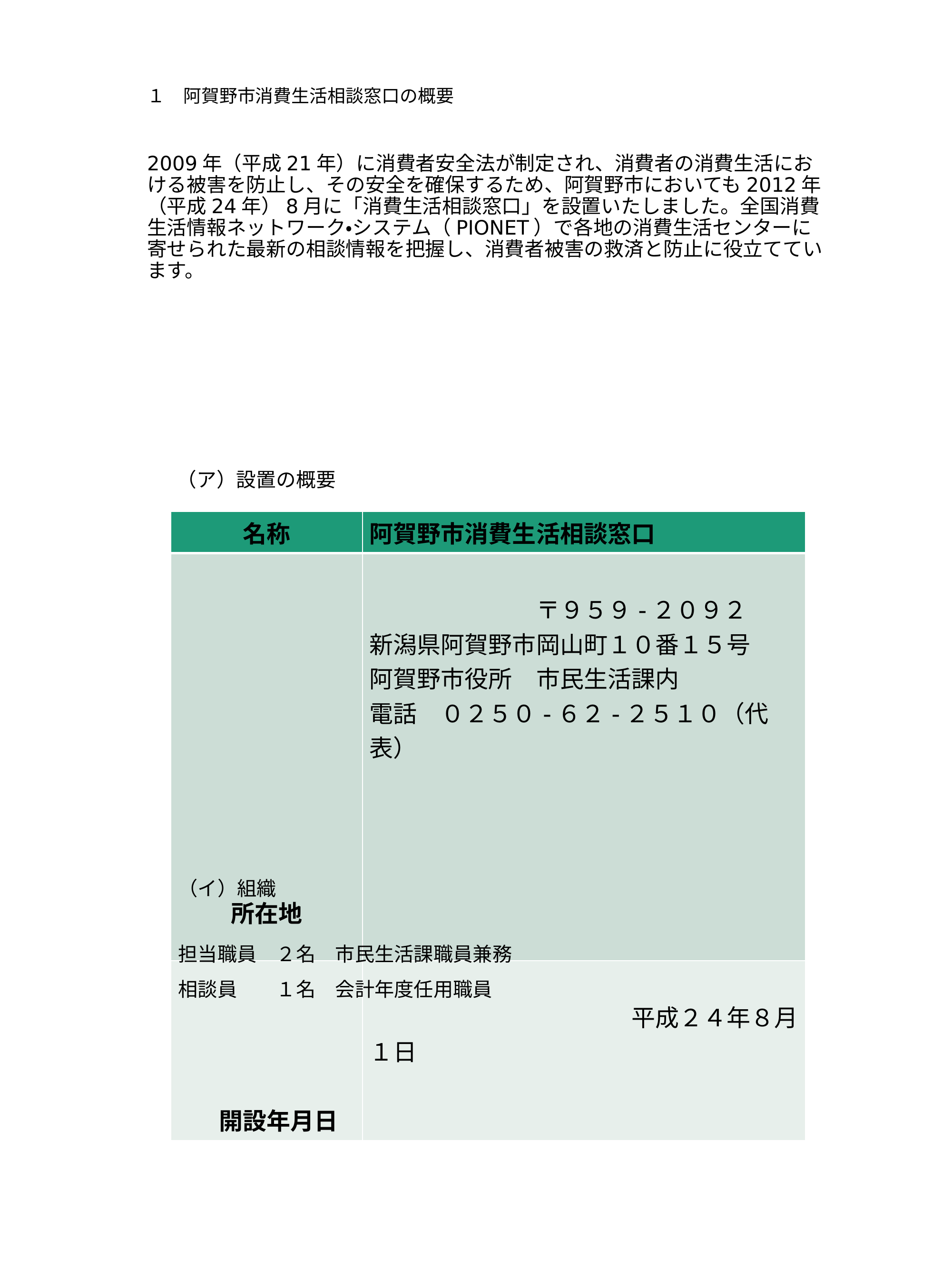

# １　阿賀野市消費生活相談窓口の概要
2009年（平成21年）に消費者安全法が制定され、消費者の消費生活における被害を防止し、その安全を確保するため、阿賀野市においても2012年（平成24年）8月に「消費生活相談窓口」を設置いたしました。全国消費生活情報ネットワーク・システム（PIONET）で各地の消費生活センターに寄せられた最新の相談情報を把握し、消費者被害の救済と防止に役立てています。
（ア）設置の概要
| 名称 | 阿賀野市消費生活相談窓口 |
| --- | --- |
| 所在地 | 〒９５９-２０９２ 新潟県阿賀野市岡山町１０番１５号 阿賀野市役所　市民生活課内 電話　０２５０-６２-２５１０（代表） |
| 開設年月日 | 平成２４年８月１日 |
（イ）組織

担当職員　２名　市民生活課職員兼務
相談員　　１名　会計年度任用職員